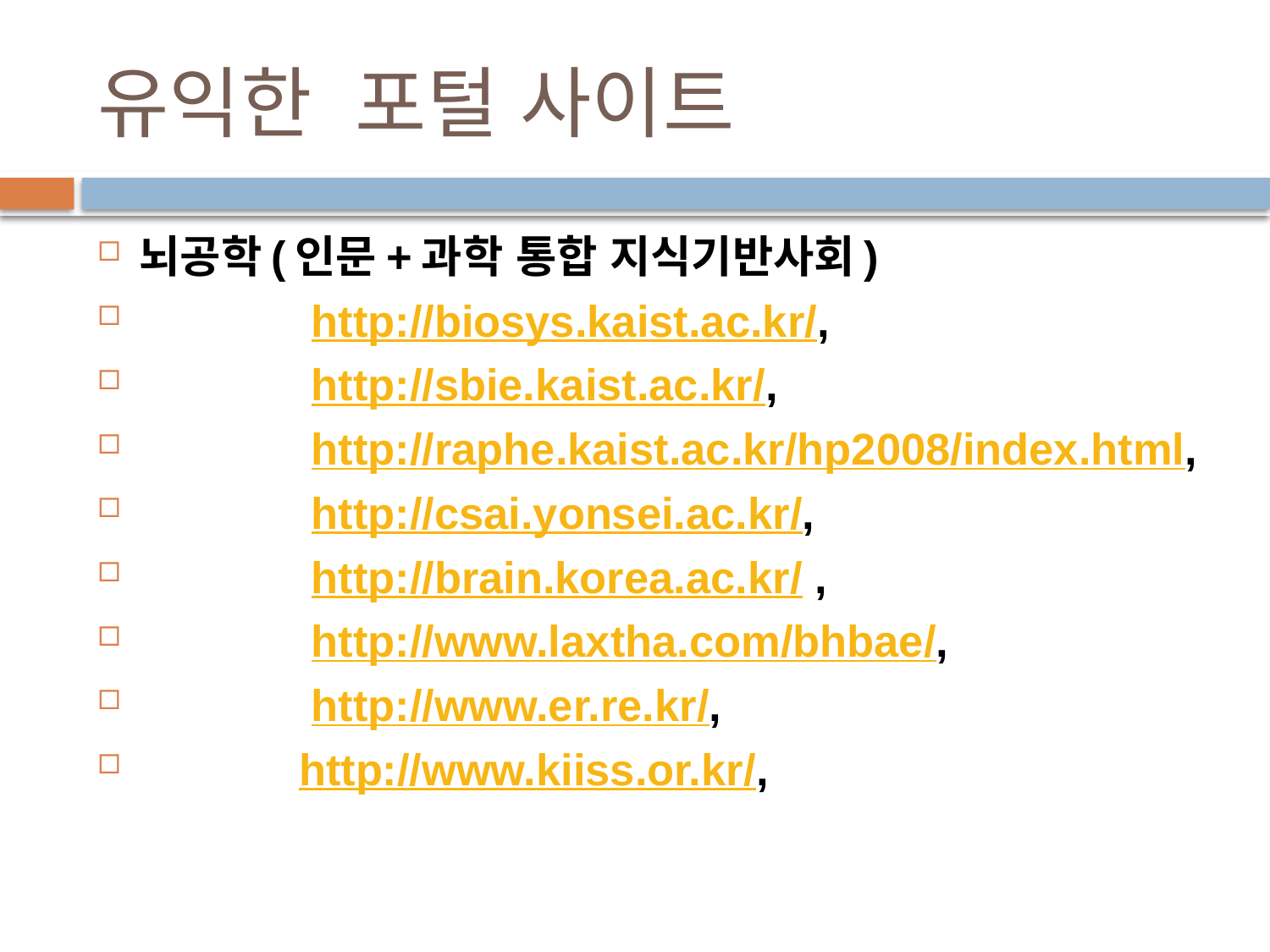

# 유익한  포털 사이트
뇌공학(인문+과학 통합 지식기반사회)
              http://biosys.kaist.ac.kr/,
              http://sbie.kaist.ac.kr/,
              http://raphe.kaist.ac.kr/hp2008/index.html,
              http://csai.yonsei.ac.kr/,
              http://brain.korea.ac.kr/ ,
              http://www.laxtha.com/bhbae/,
              http://www.er.re.kr/,
             http://www.kiiss.or.kr/,